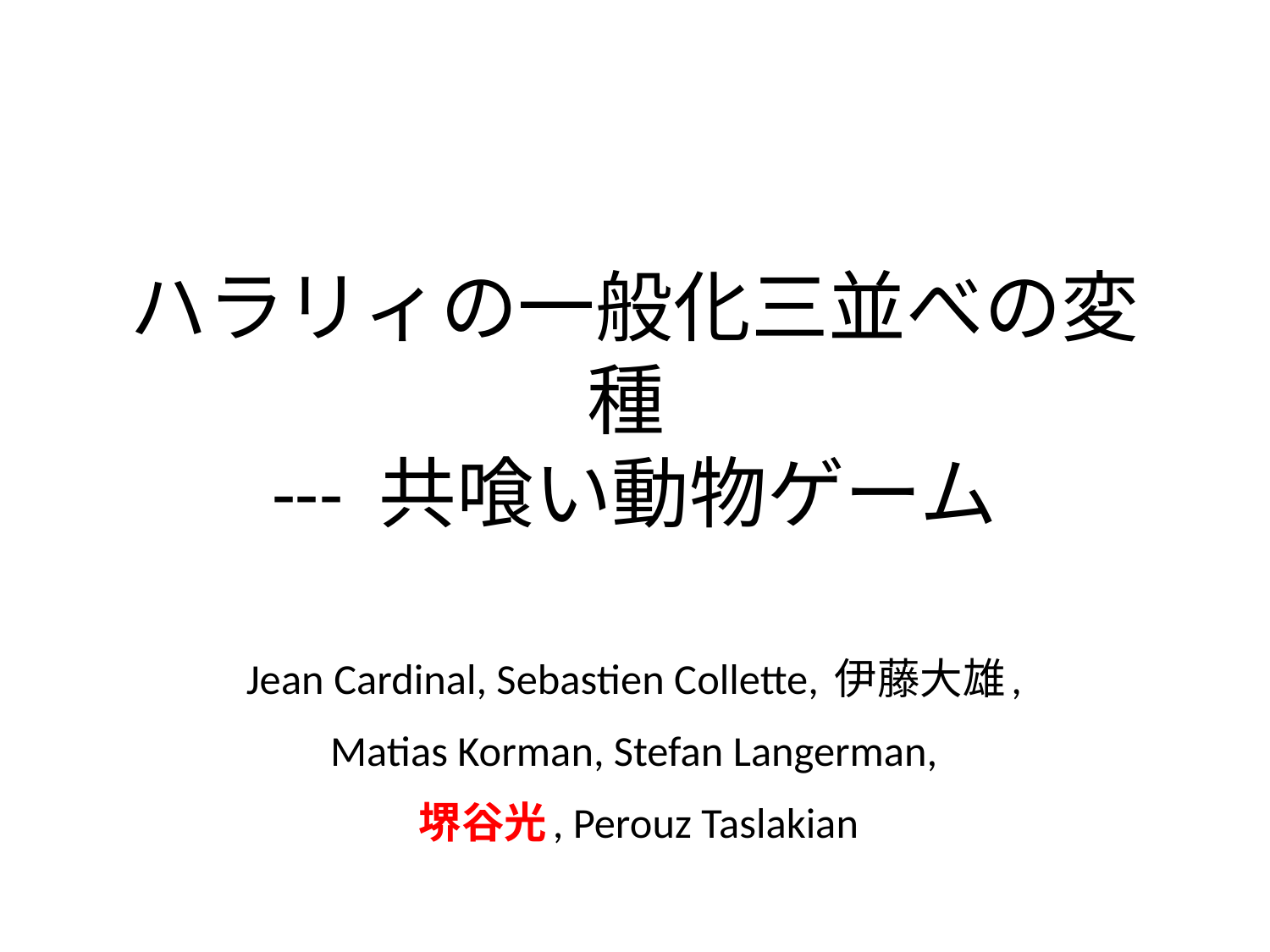

# ハラリィの一般化三並べの変種 --- 共喰い動物ゲーム
Jean Cardinal, Sebastien Collette, 伊藤大雄,
Matias Korman, Stefan Langerman,
堺谷光, Perouz Taslakian